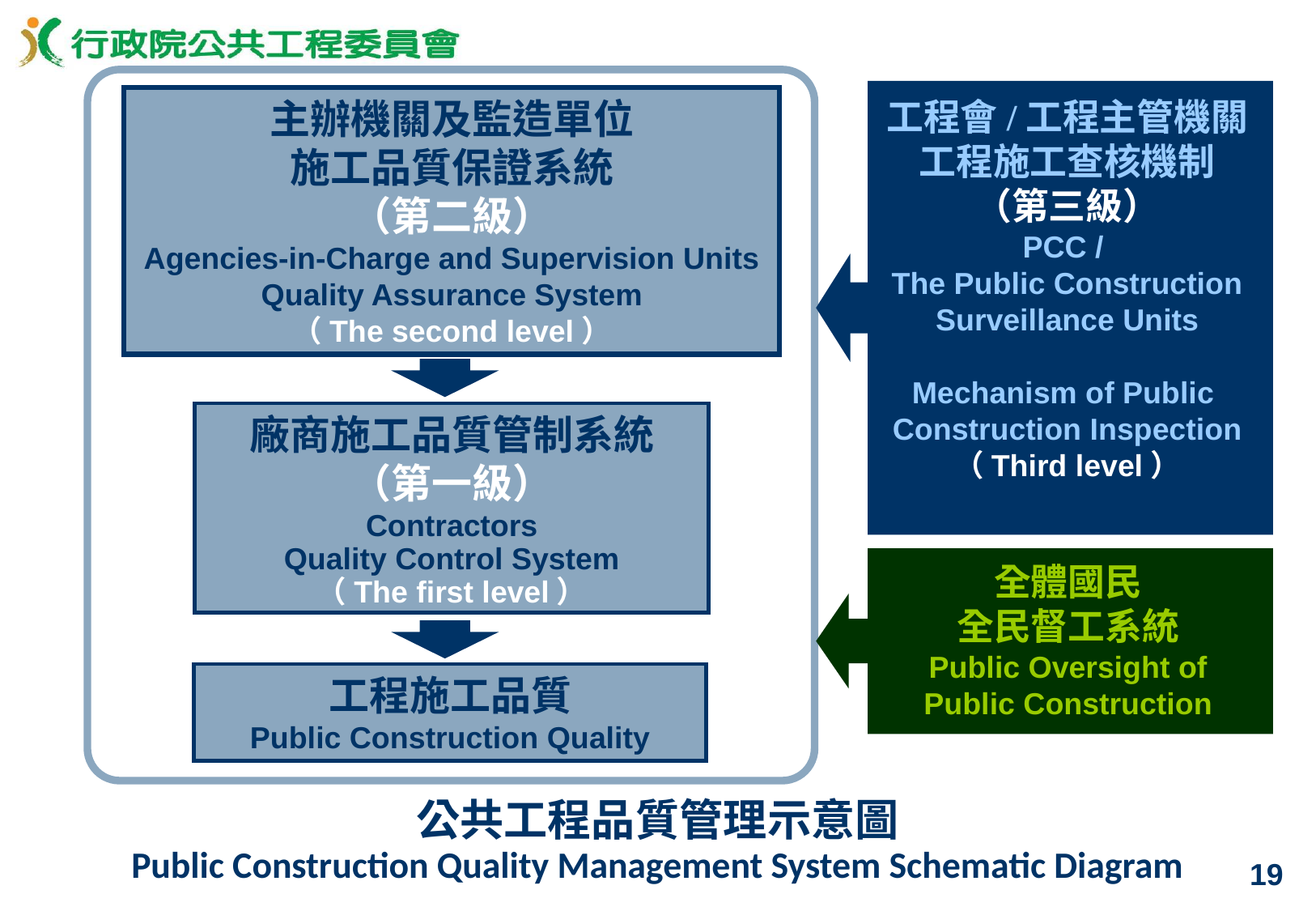

主辦機關及監造單位
施工品質保證系統
（第二級）
Agencies-in-Charge and Supervision Units
Quality Assurance System
（The second level）
工程會/工程主管機關
工程施工查核機制
（第三級）
PCC /
The Public Construction Surveillance Units

Mechanism of Public
Construction Inspection
（Third level）

廠商施工品質管制系統
（第一級）
Contractors
Quality Control System
（The first level）

全體國民
全民督工系統
Public Oversight of Public Construction

工程施工品質
Public Construction Quality
公共工程品質管理示意圖
Public Construction Quality Management System Schematic Diagram